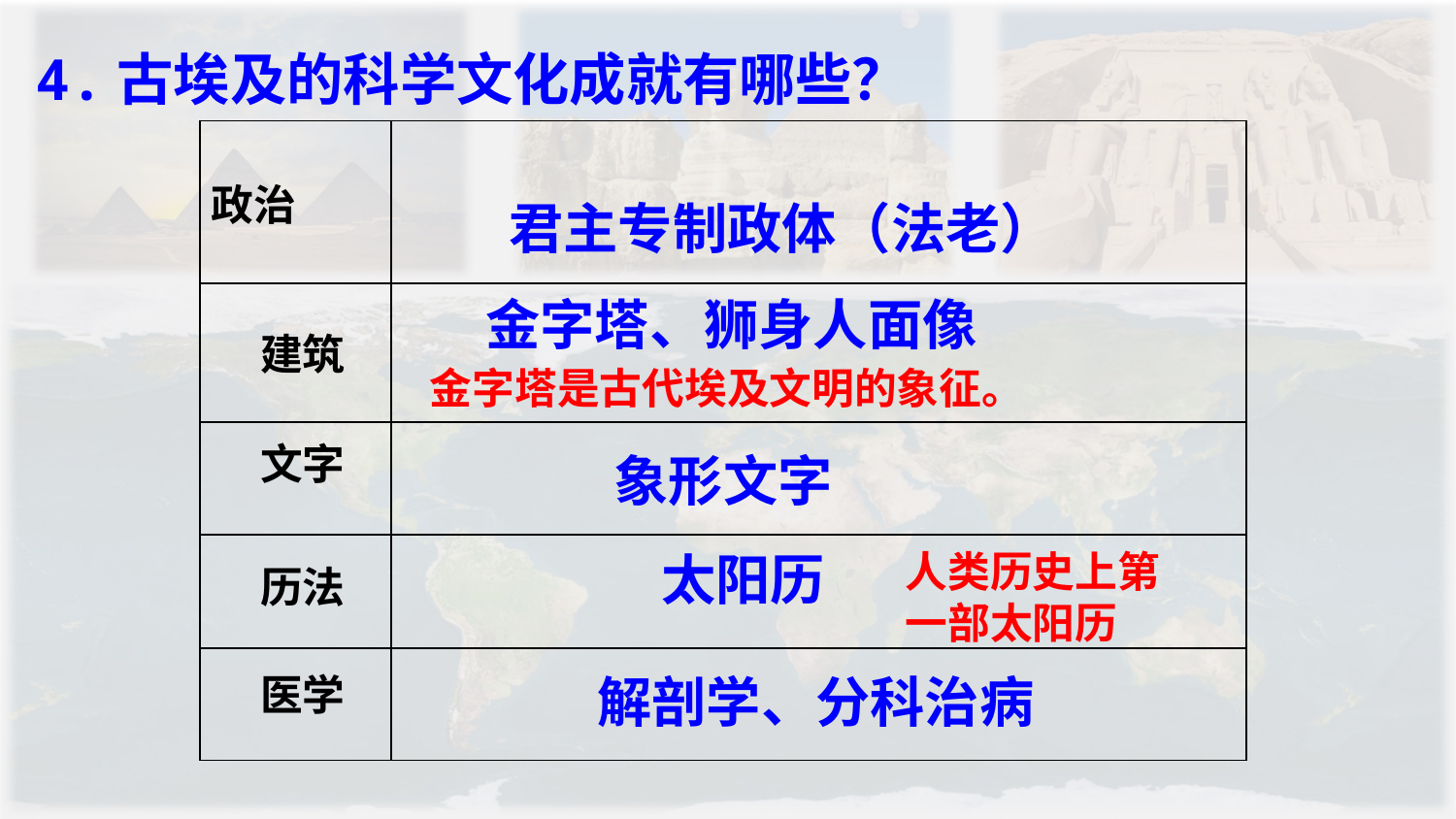

4.古埃及的科学文化成就有哪些？
| 政治 |  |
| --- | --- |
君主专制政体（法老）
|  |  |
| --- | --- |
|  |  |
|  |  |
|  |  |
金字塔、狮身人面像
建筑
金字塔是古代埃及文明的象征。
文字
象形文字
人类历史上第一部太阳历
太阳历
历法
解剖学、分科治病
医学